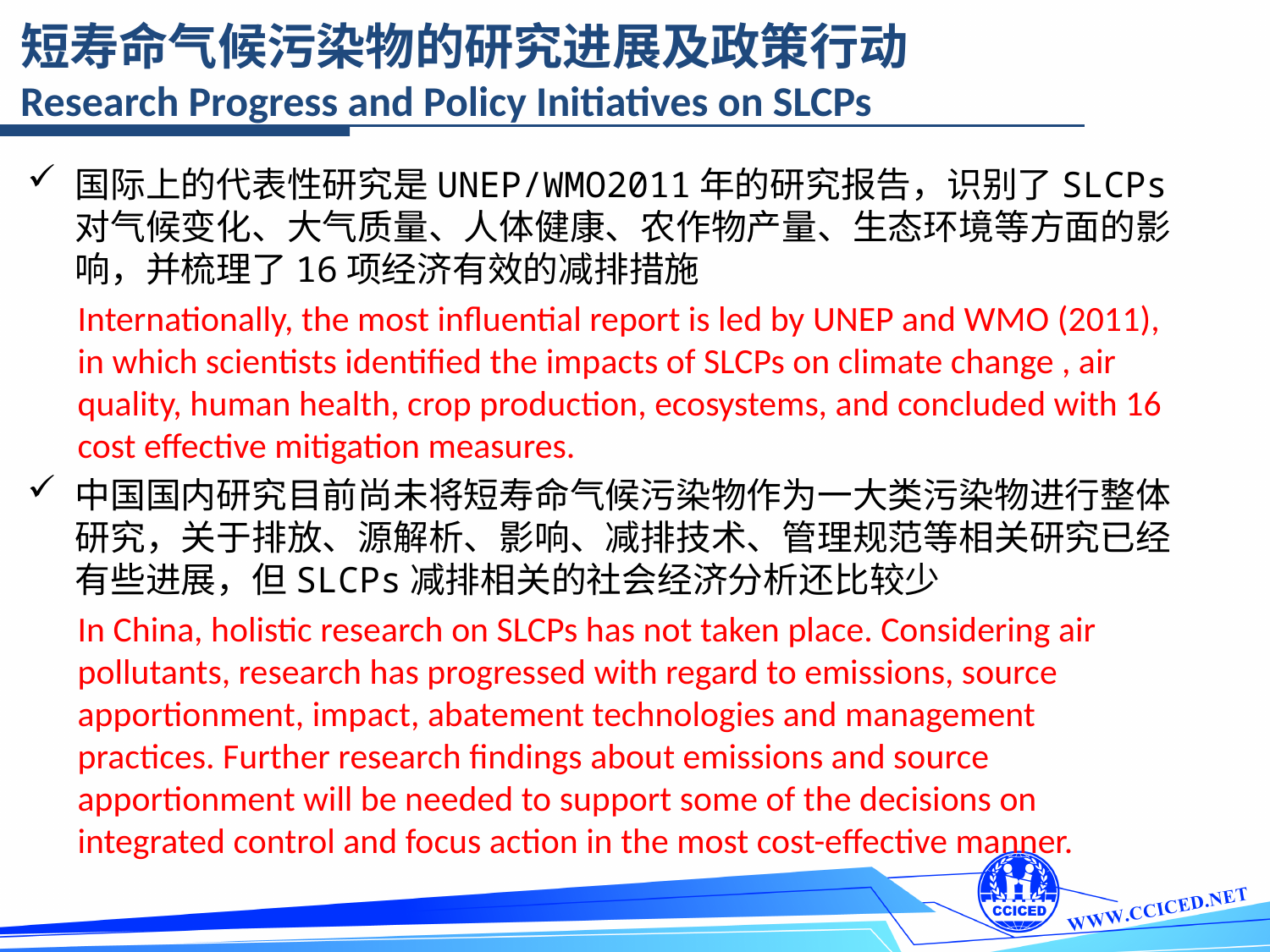

短寿命气候污染物的研究进展及政策行动
Research Progress and Policy Initiatives on SLCPs
国际上的代表性研究是UNEP/WMO2011年的研究报告，识别了SLCPs对气候变化、大气质量、人体健康、农作物产量、生态环境等方面的影响，并梳理了16项经济有效的减排措施
Internationally, the most influential report is led by UNEP and WMO (2011), in which scientists identified the impacts of SLCPs on climate change , air quality, human health, crop production, ecosystems, and concluded with 16 cost effective mitigation measures.
中国国内研究目前尚未将短寿命气候污染物作为一大类污染物进行整体研究，关于排放、源解析、影响、减排技术、管理规范等相关研究已经有些进展，但SLCPs减排相关的社会经济分析还比较少
In China, holistic research on SLCPs has not taken place. Considering air pollutants, research has progressed with regard to emissions, source apportionment, impact, abatement technologies and management practices. Further research findings about emissions and source apportionment will be needed to support some of the decisions on integrated control and focus action in the most cost-effective manner.